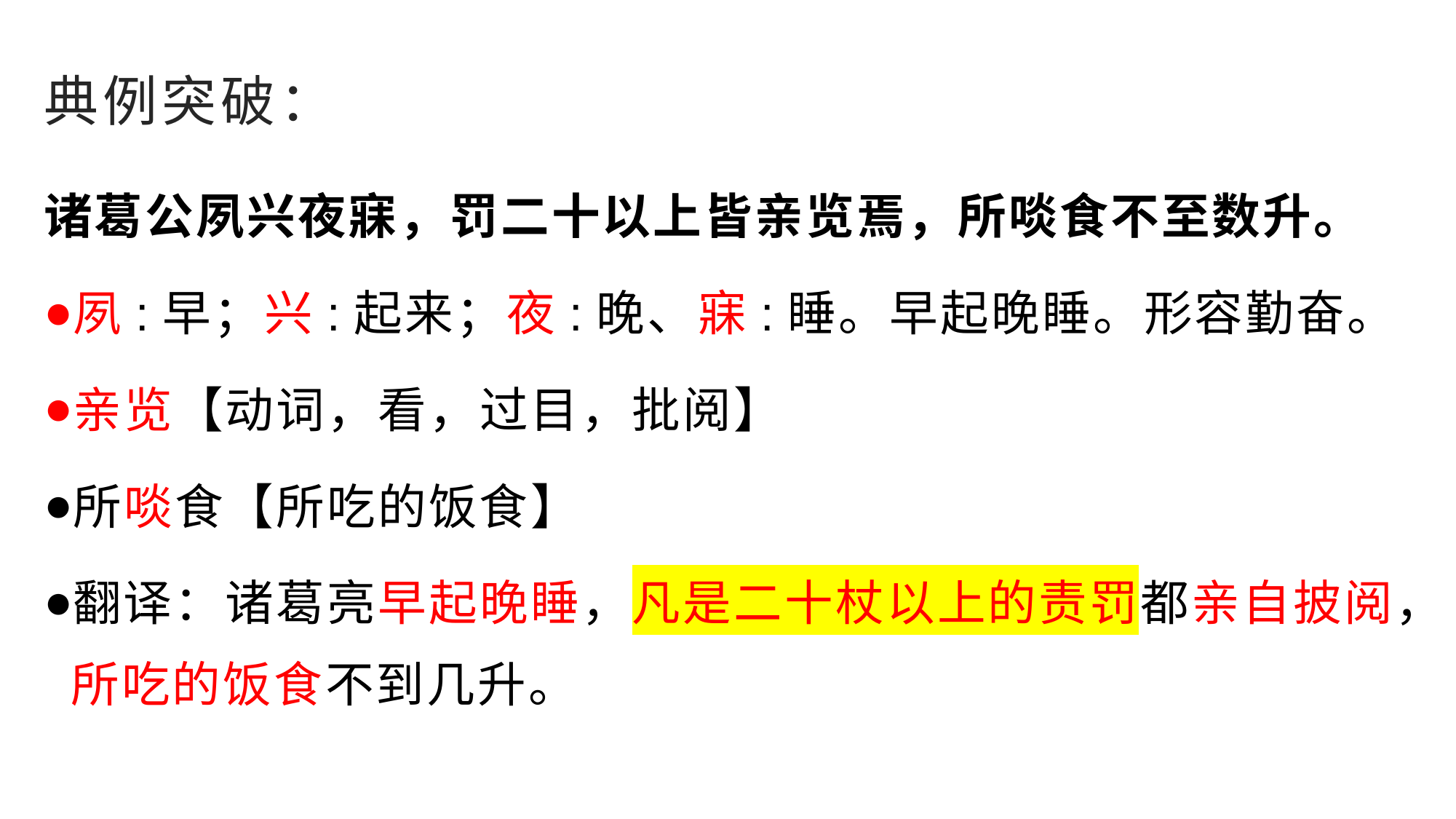

# 典例突破：
诸葛公夙兴夜寐，罚二十以上皆亲览焉，所啖食不至数升。
夙:早；兴:起来；夜:晚、寐:睡。早起晚睡。形容勤奋。
亲览【动词，看，过目，批阅】
所啖食【所吃的饭食】
翻译：诸葛亮早起晚睡，凡是二十杖以上的责罚都亲自披阅，所吃的饭食不到几升。